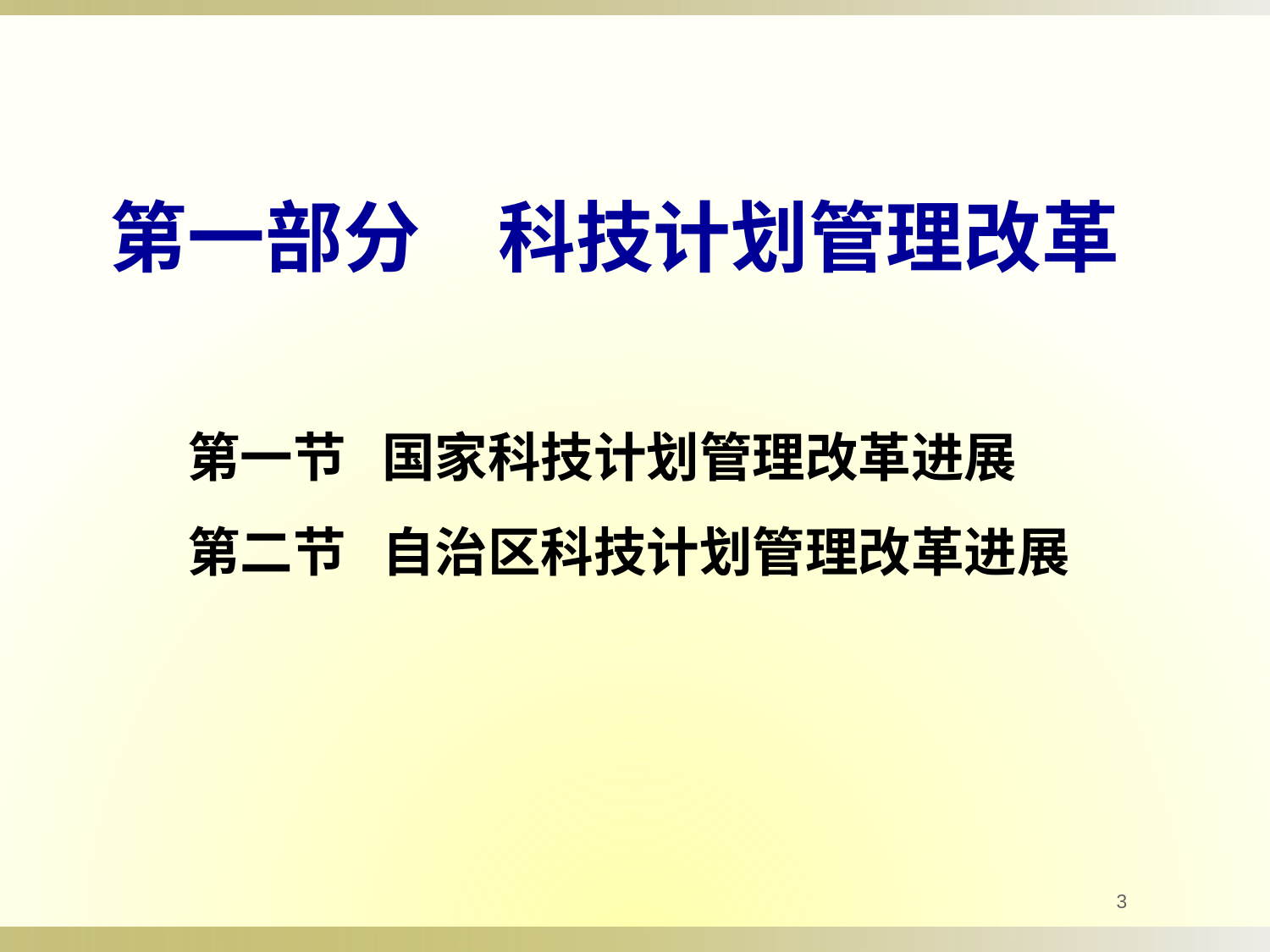

第一部分　科技计划管理改革
第一节   国家科技计划管理改革进展
第二节   自治区科技计划管理改革进展
3